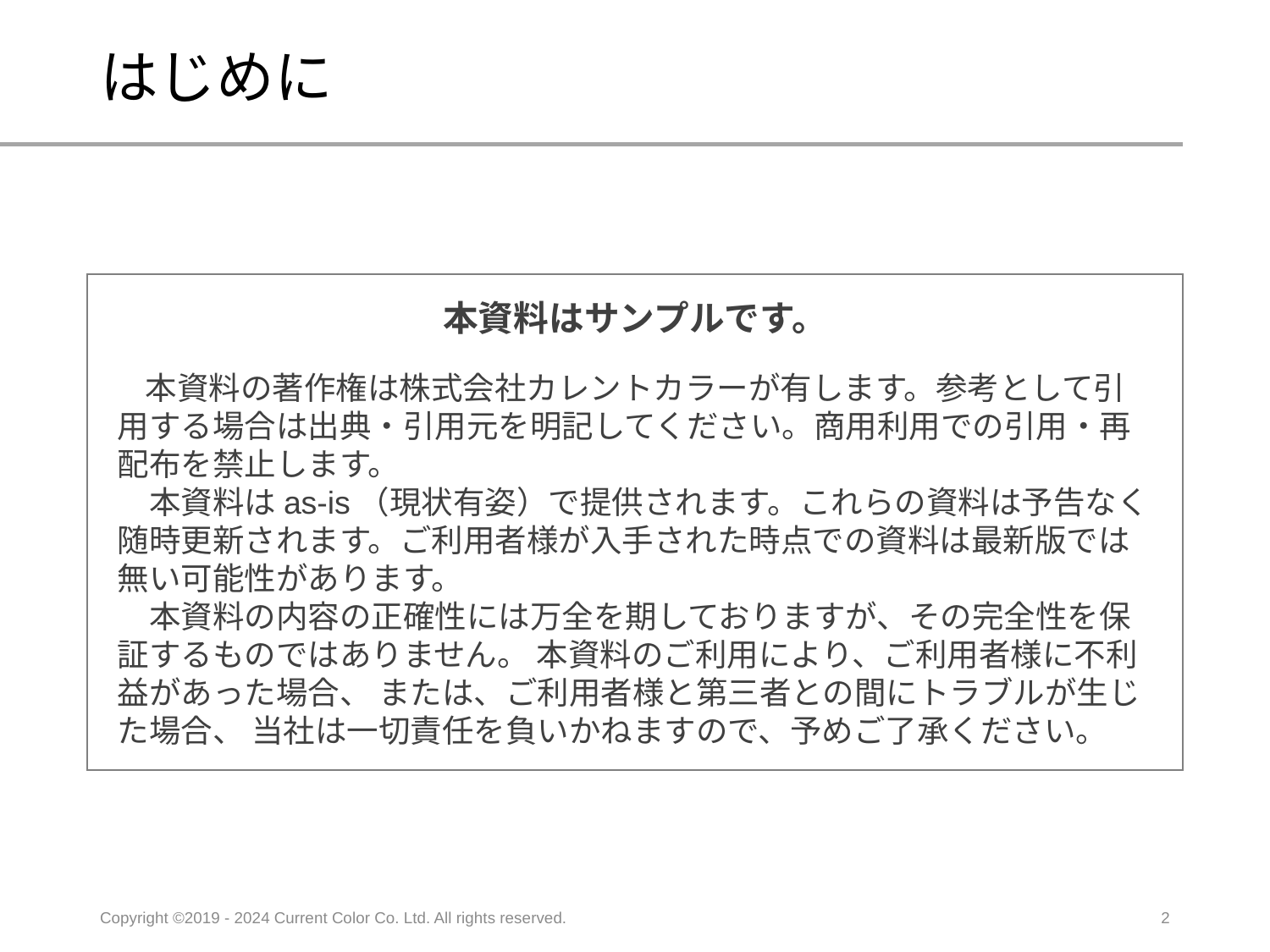

# はじめに
本資料はサンプルです。

　本資料の著作権は株式会社カレントカラーが有します。参考として引用する場合は出典・引用元を明記してください。商用利用での引用・再配布を禁止します。
　本資料はas-is（現状有姿）で提供されます。これらの資料は予告なく随時更新されます。ご利用者様が入手された時点での資料は最新版では無い可能性があります。
　本資料の内容の正確性には万全を期しておりますが、その完全性を保証するものではありません。 本資料のご利用により、ご利用者様に不利益があった場合、 または、ご利用者様と第三者との間にトラブルが生じた場合、 当社は一切責任を負いかねますので、予めご了承ください。
Copyright ©2019 - 2024 Current Color Co. Ltd. All rights reserved.
2